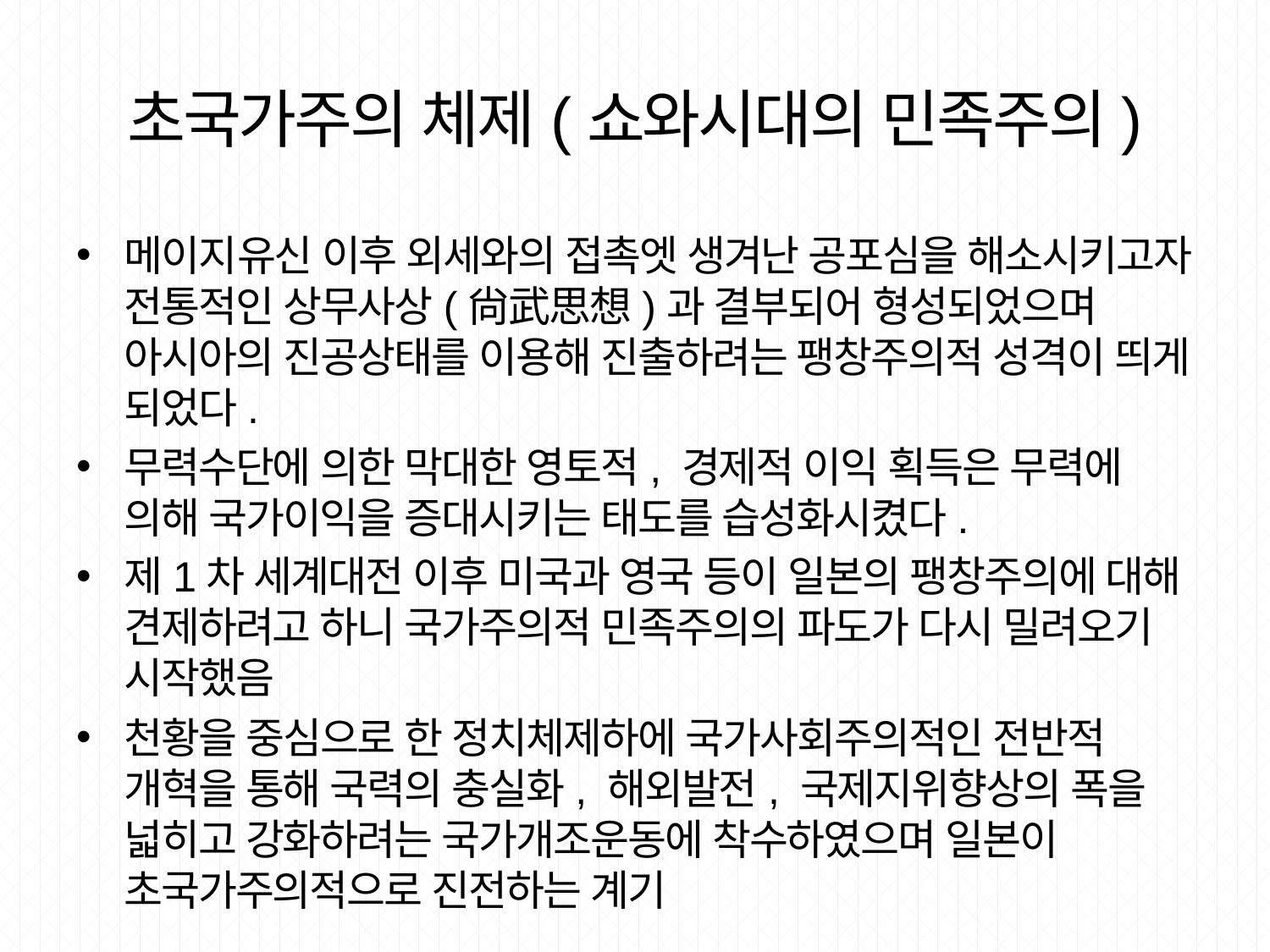

# 초국가주의 체제(쇼와시대의 민족주의)
메이지유신 이후 외세와의 접촉엣 생겨난 공포심을 해소시키고자 전통적인 상무사상(尙武思想)과 결부되어 형성되었으며 아시아의 진공상태를 이용해 진출하려는 팽창주의적 성격이 띄게 되었다.
무력수단에 의한 막대한 영토적, 경제적 이익 획득은 무력에 의해 국가이익을 증대시키는 태도를 습성화시켰다.
제1차 세계대전 이후 미국과 영국 등이 일본의 팽창주의에 대해 견제하려고 하니 국가주의적 민족주의의 파도가 다시 밀려오기 시작했음
천황을 중심으로 한 정치체제하에 국가사회주의적인 전반적 개혁을 통해 국력의 충실화, 해외발전, 국제지위향상의 폭을 넓히고 강화하려는 국가개조운동에 착수하였으며 일본이 초국가주의적으로 진전하는 계기